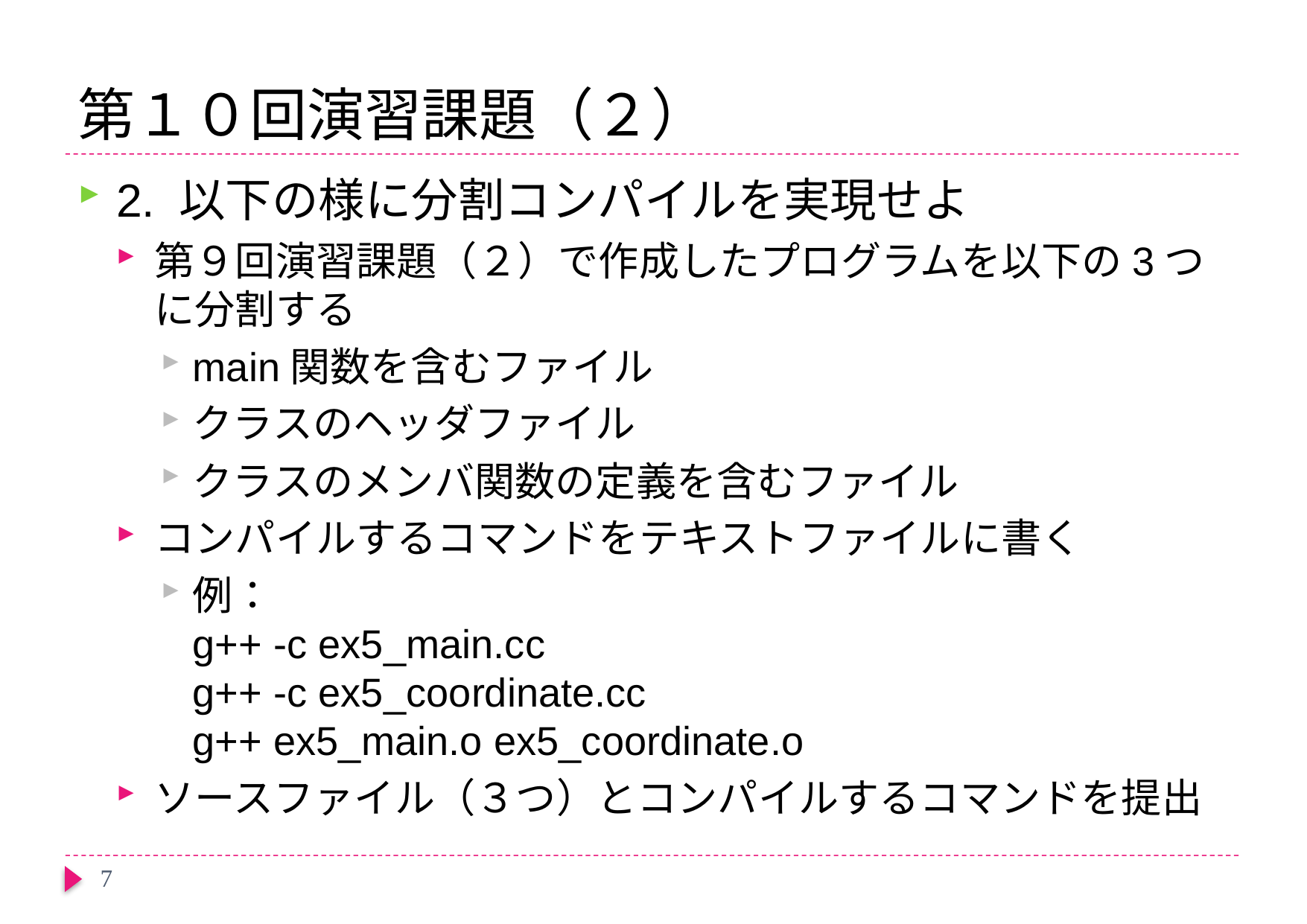

# 第１０回演習課題（２）
2. 以下の様に分割コンパイルを実現せよ
第９回演習課題（２）で作成したプログラムを以下の3つに分割する
main関数を含むファイル
クラスのヘッダファイル
クラスのメンバ関数の定義を含むファイル
コンパイルするコマンドをテキストファイルに書く
例：
g++ -c ex5_main.cc
g++ -c ex5_coordinate.cc
g++ ex5_main.o ex5_coordinate.o
ソースファイル（３つ）とコンパイルするコマンドを提出
7